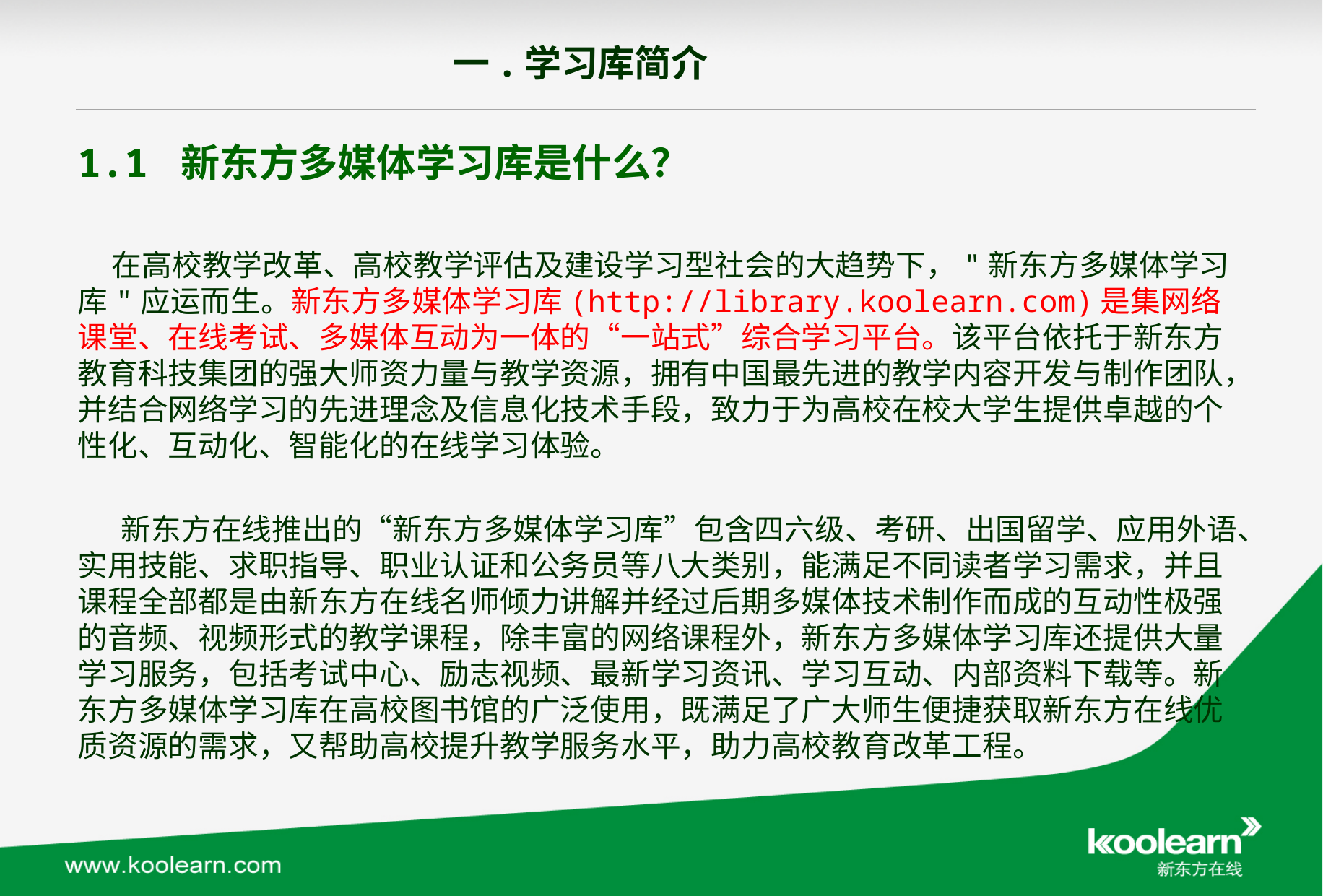

# 一.学习库简介
1.1 新东方多媒体学习库是什么？

    在高校教学改革、高校教学评估及建设学习型社会的大趋势下，"新东方多媒体学习库"应运而生。新东方多媒体学习库(http://library.koolearn.com)是集网络课堂、在线考试、多媒体互动为一体的“一站式”综合学习平台。该平台依托于新东方教育科技集团的强大师资力量与教学资源，拥有中国最先进的教学内容开发与制作团队，并结合网络学习的先进理念及信息化技术手段，致力于为高校在校大学生提供卓越的个性化、互动化、智能化的在线学习体验。

　  新东方在线推出的“新东方多媒体学习库”包含四六级、考研、出国留学、应用外语、实用技能、求职指导、职业认证和公务员等八大类别，能满足不同读者学习需求，并且课程全部都是由新东方在线名师倾力讲解并经过后期多媒体技术制作而成的互动性极强的音频、视频形式的教学课程，除丰富的网络课程外，新东方多媒体学习库还提供大量学习服务，包括考试中心、励志视频、最新学习资讯、学习互动、内部资料下载等。新东方多媒体学习库在高校图书馆的广泛使用，既满足了广大师生便捷获取新东方在线优质资源的需求，又帮助高校提升教学服务水平，助力高校教育改革工程。